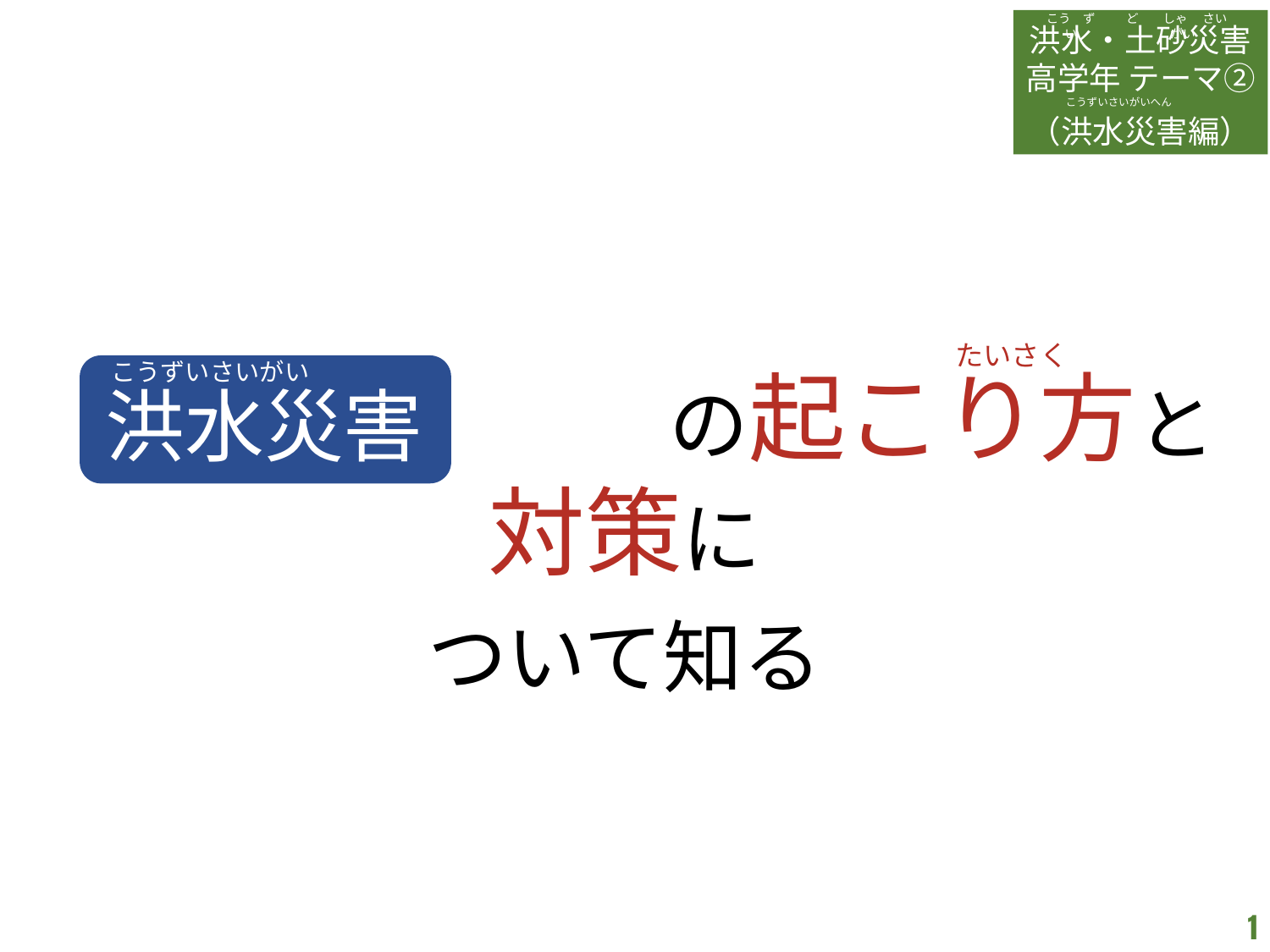

こう　ずい
ど　　しゃ　 さい　がい
洪水・土砂災害
高学年 テーマ②
（洪水災害編）
こうずいさいがいへん
たいさく
　　　　　　　　の起こり方と対策に
ついて知る

洪水災害
こうずいさいがい
1